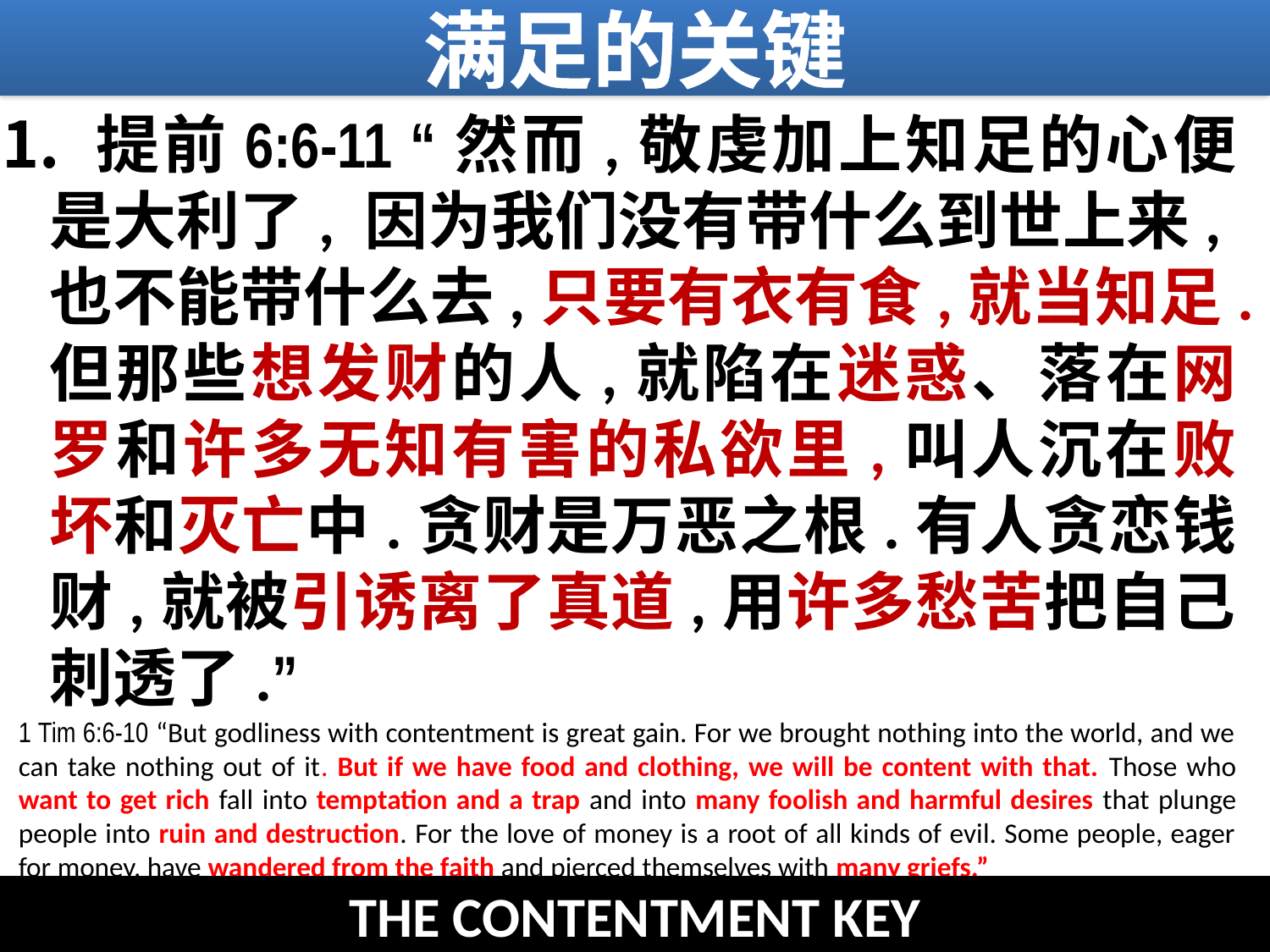

满足的关键
 提前6:6-11 “然而,敬虔加上知足的心便是大利了, 因为我们没有带什么到世上来,也不能带什么去,只要有衣有食,就当知足.但那些想发财的人,就陷在迷惑、落在网罗和许多无知有害的私欲里,叫人沉在败坏和灭亡中.贪财是万恶之根.有人贪恋钱财,就被引诱离了真道,用许多愁苦把自己刺透了.”
1 Tim 6:6-10 “But godliness with contentment is great gain. For we brought nothing into the world, and we can take nothing out of it. But if we have food and clothing, we will be content with that. Those who want to get rich fall into temptation and a trap and into many foolish and harmful desires that plunge people into ruin and destruction. For the love of money is a root of all kinds of evil. Some people, eager for money, have wandered from the faith and pierced themselves with many griefs.”
THE CONTENTMENT KEY